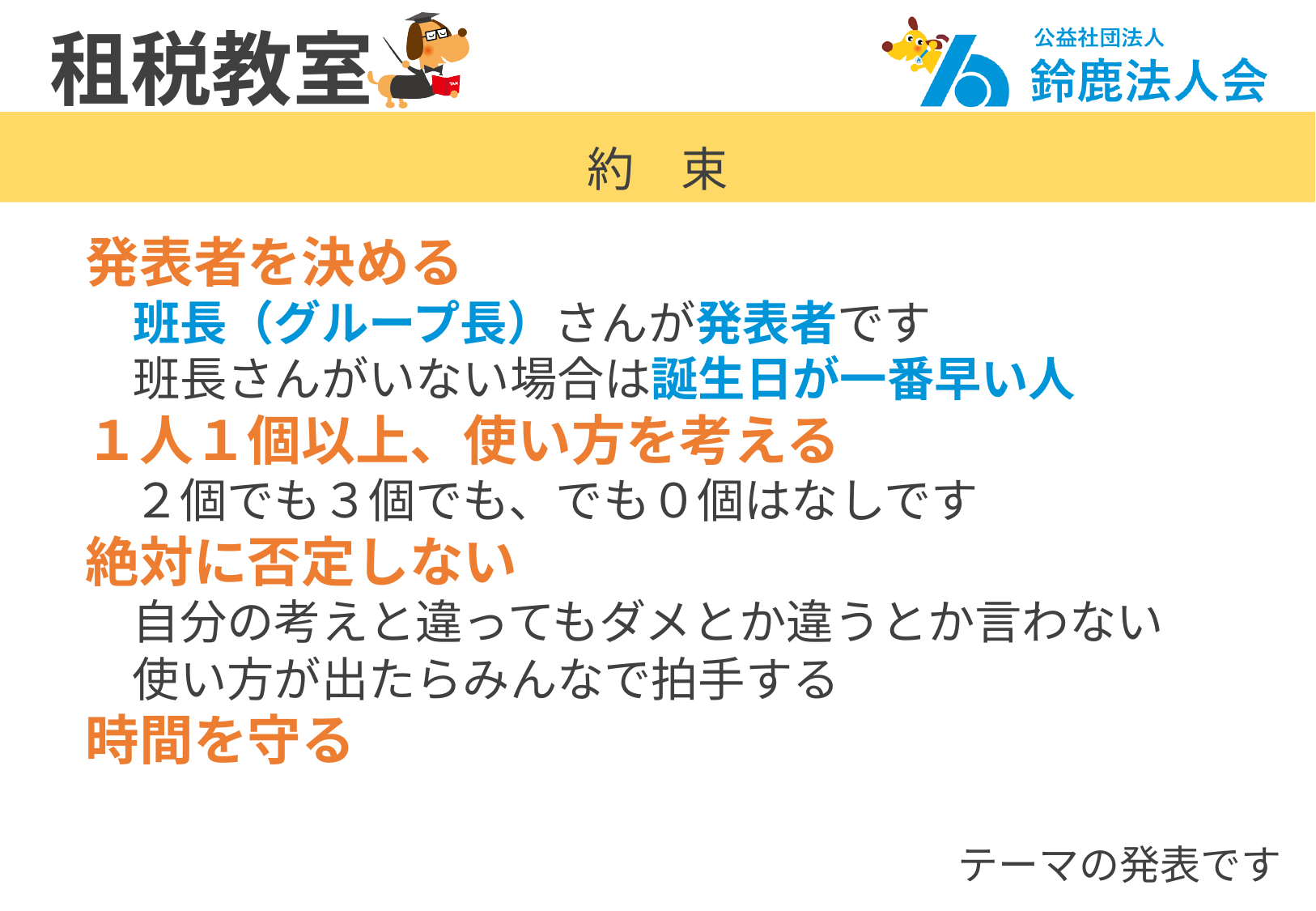

約　束
発表者を決める
　班長（グループ長）さんが発表者です
　班長さんがいない場合は誕生日が一番早い人
１人１個以上、使い方を考える
　２個でも３個でも、でも０個はなしです
絶対に否定しない
　自分の考えと違ってもダメとか違うとか言わない
　使い方が出たらみんなで拍手する
時間を守る
テーマの発表です